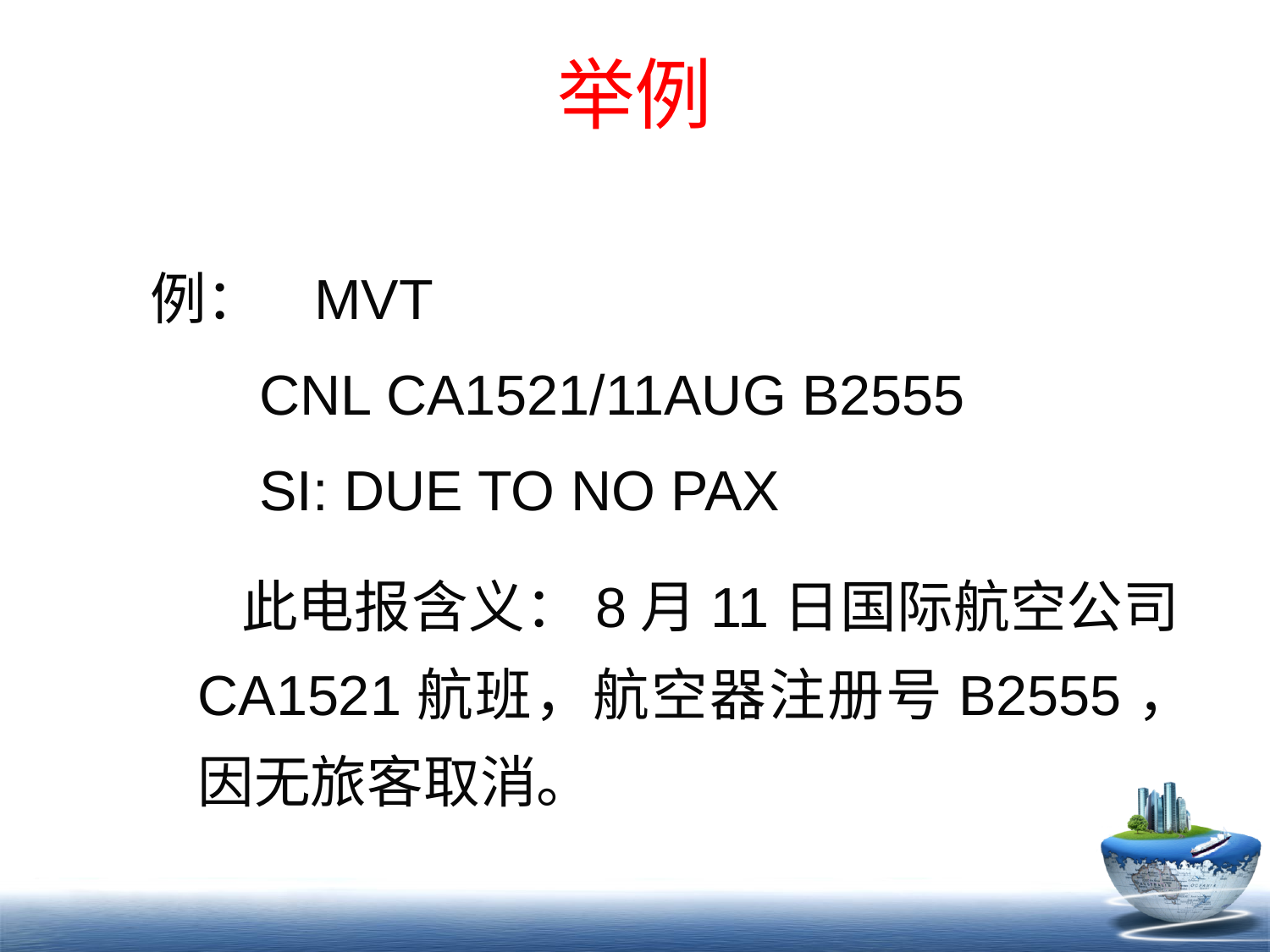

# 举例
例：   MVT
       CNL CA1521/11AUG B2555
       SI: DUE TO NO PAX
      此电报含义：8月11日国际航空公司CA1521航班，航空器注册号B2555，因无旅客取消。